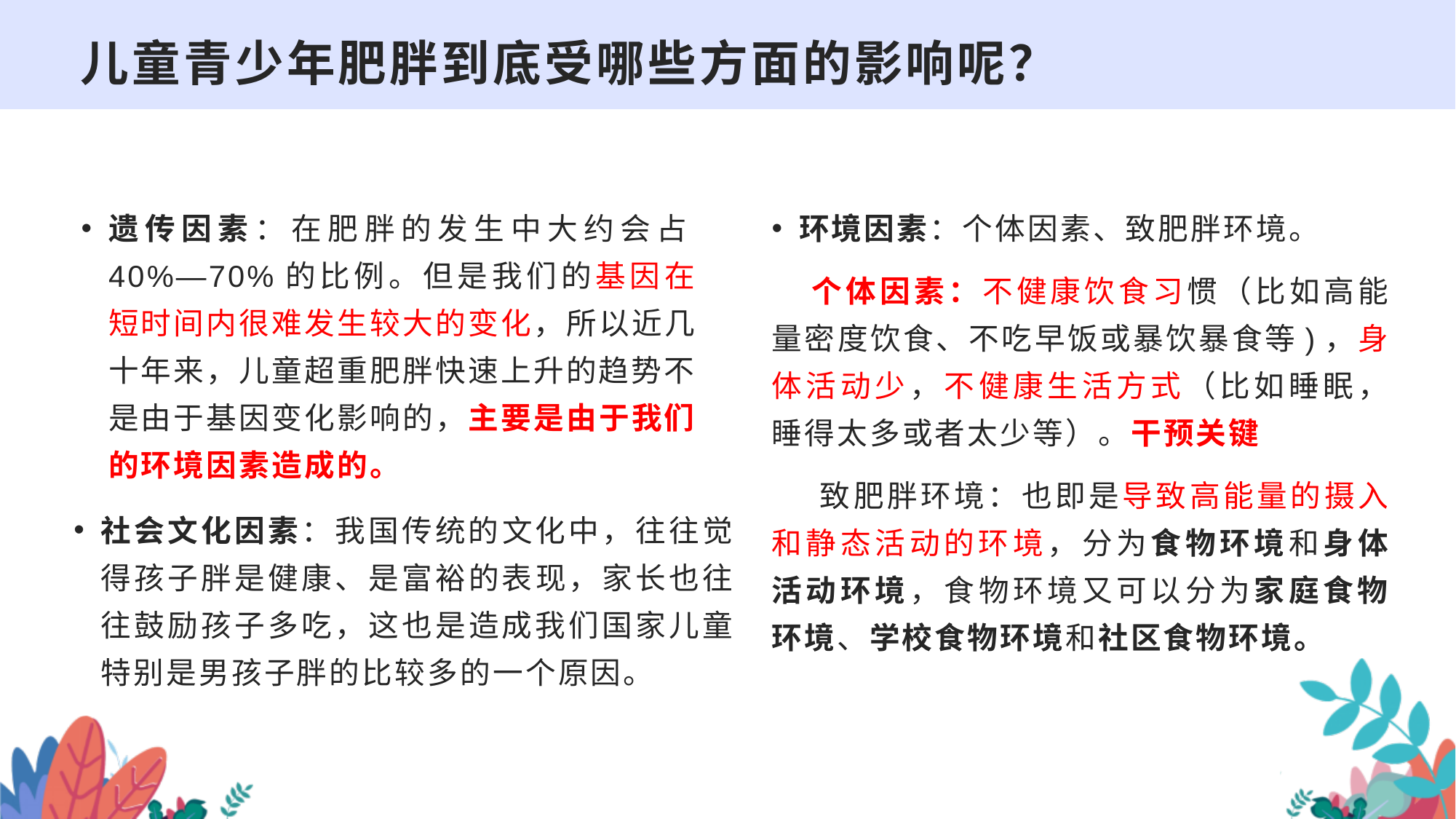

# 儿童青少年肥胖到底受哪些方面的影响呢？
遗传因素：在肥胖的发生中大约会占40%—70%的比例。但是我们的基因在短时间内很难发生较大的变化，所以近几十年来，儿童超重肥胖快速上升的趋势不是由于基因变化影响的，主要是由于我们的环境因素造成的。
环境因素：个体因素、致肥胖环境。
   个体因素：不健康饮食习惯（比如高能量密度饮食、不吃早饭或暴饮暴食等)，身体活动少，不健康生活方式（比如睡眠，睡得太多或者太少等）。干预关键
    致肥胖环境：也即是导致高能量的摄入和静态活动的环境，分为食物环境和身体活动环境，食物环境又可以分为家庭食物环境、学校食物环境和社区食物环境。
社会文化因素：我国传统的文化中，往往觉得孩子胖是健康、是富裕的表现，家长也往往鼓励孩子多吃，这也是造成我们国家儿童特别是男孩子胖的比较多的一个原因。